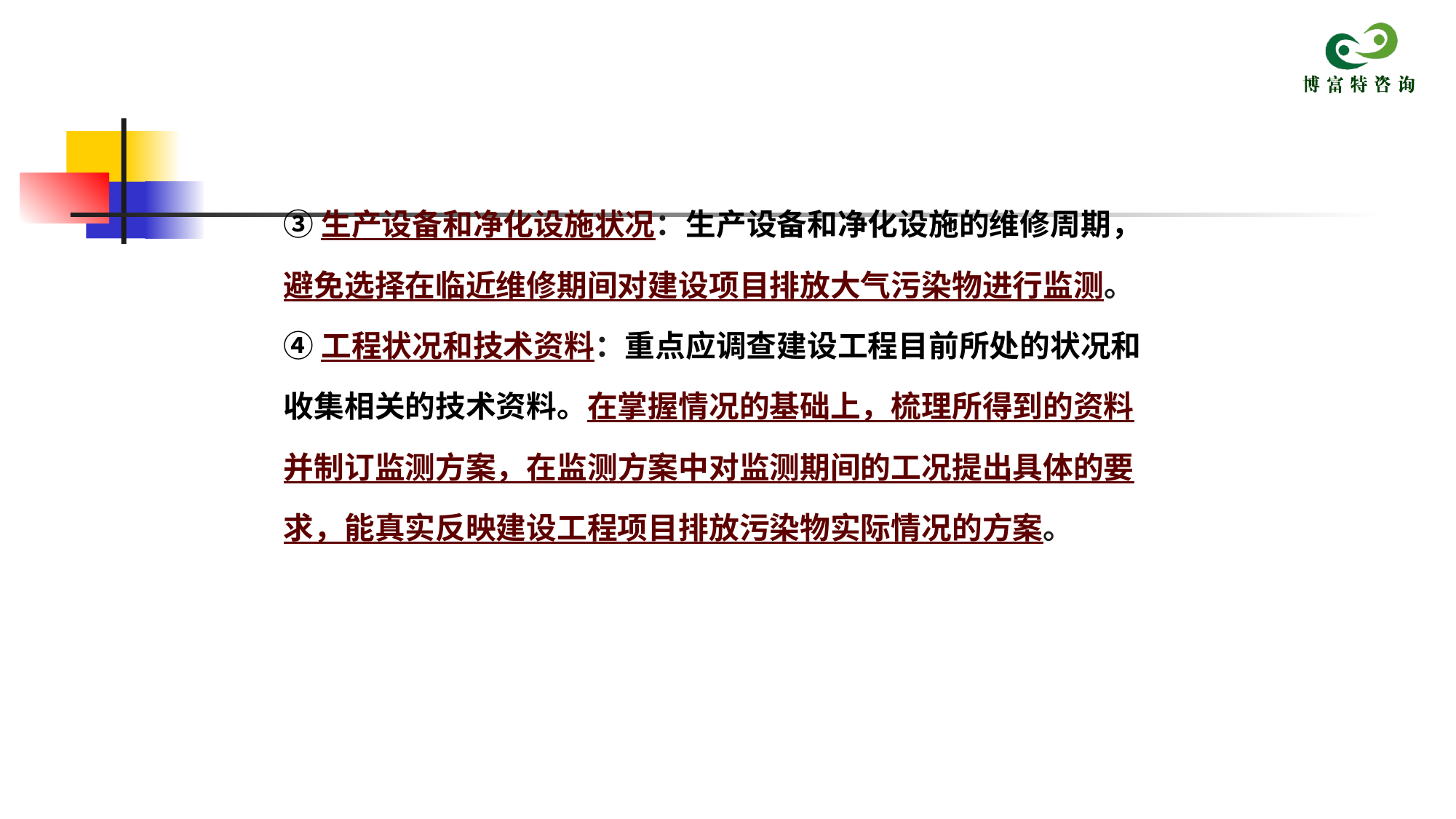

③生产设备和净化设施状况：生产设备和净化设施的维修周期，
避免选择在临近维修期间对建设项目排放大气污染物进行监测。
④工程状况和技术资料：重点应调查建设工程目前所处的状况和
收集相关的技术资料。在掌握情况的基础上，梳理所得到的资料
并制订监测方案，在监测方案中对监测期间的工况提出具体的要
求，能真实反映建设工程项目排放污染物实际情况的方案。